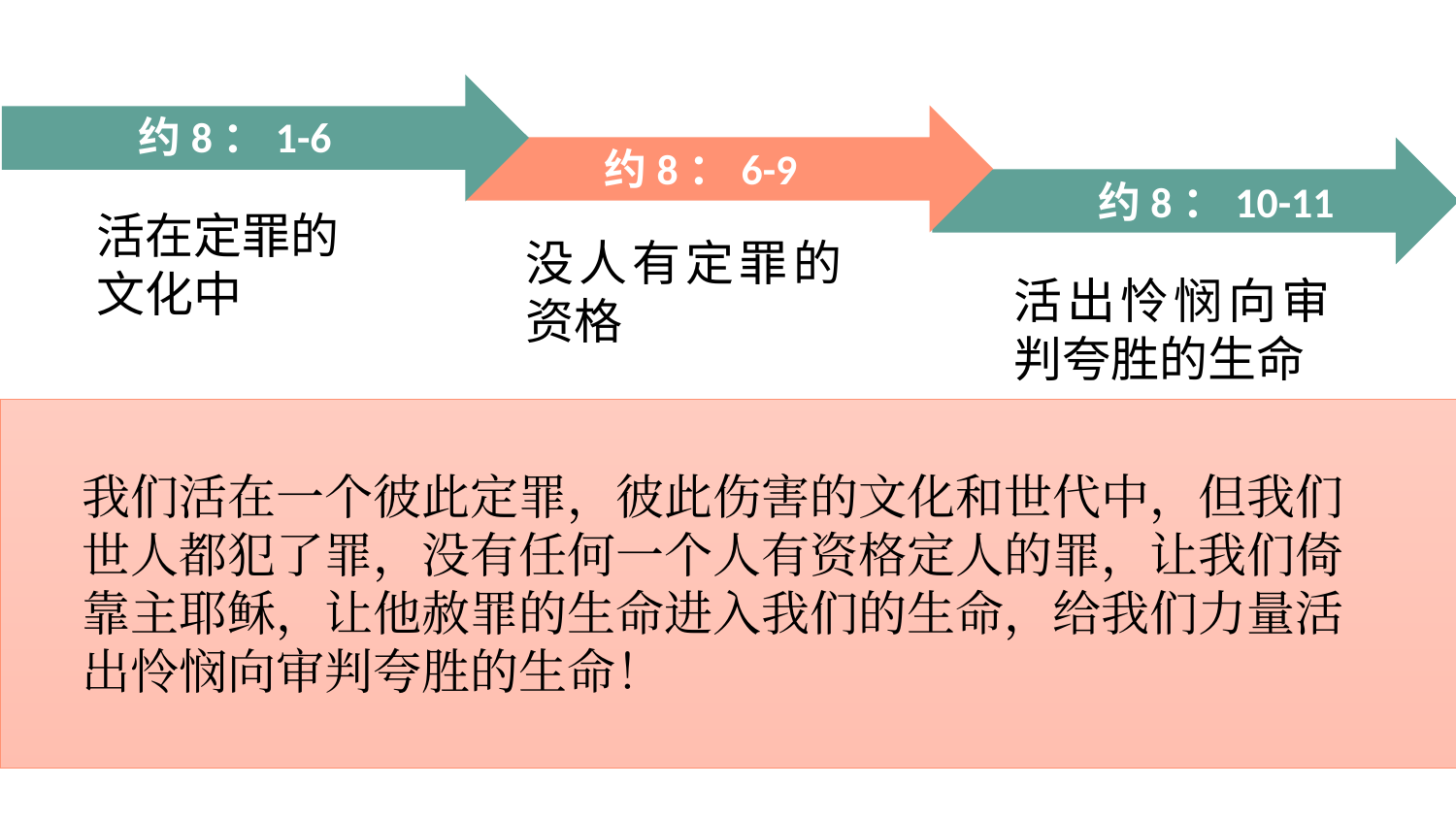

上上

约8：1-6

约8：6-9
约8：10-11
活在定罪的
文化中
没人有定罪的资格
活出怜悯向审判夸胜的生命

我们活在一个彼此定罪，彼此伤害的文化和世代中，但我们世人都犯了罪，没有任何一个人有资格定人的罪，让我们倚靠主耶稣，让他赦罪的生命进入我们的生命，给我们力量活出怜悯向审判夸胜的生命！